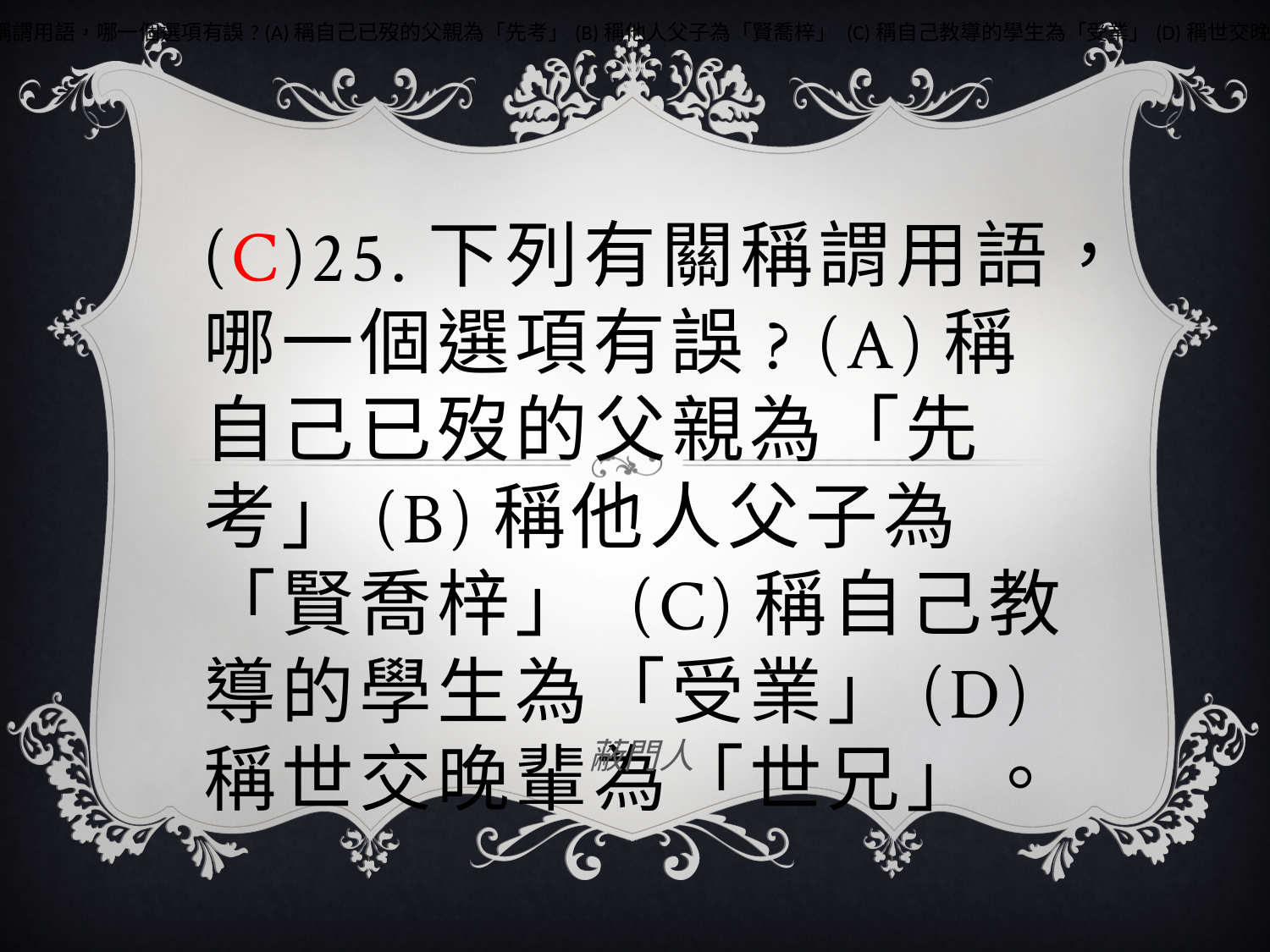

(C)25.下列有關稱謂用語，哪一個選項有誤? (A)稱自己已歿的父親為「先考」(B)稱他人父子為「賢喬梓」 (C)稱自己教導的學生為「受業」(D)稱世交晚輩為「世兄」。
# (C)25.下列有關稱謂用語，哪一個選項有誤? (A)稱自己已歿的父親為「先考」(B)稱他人父子為「賢喬梓」 (C)稱自己教導的學生為「受業」(D)稱世交晚輩為「世兄」。
  蔽門人